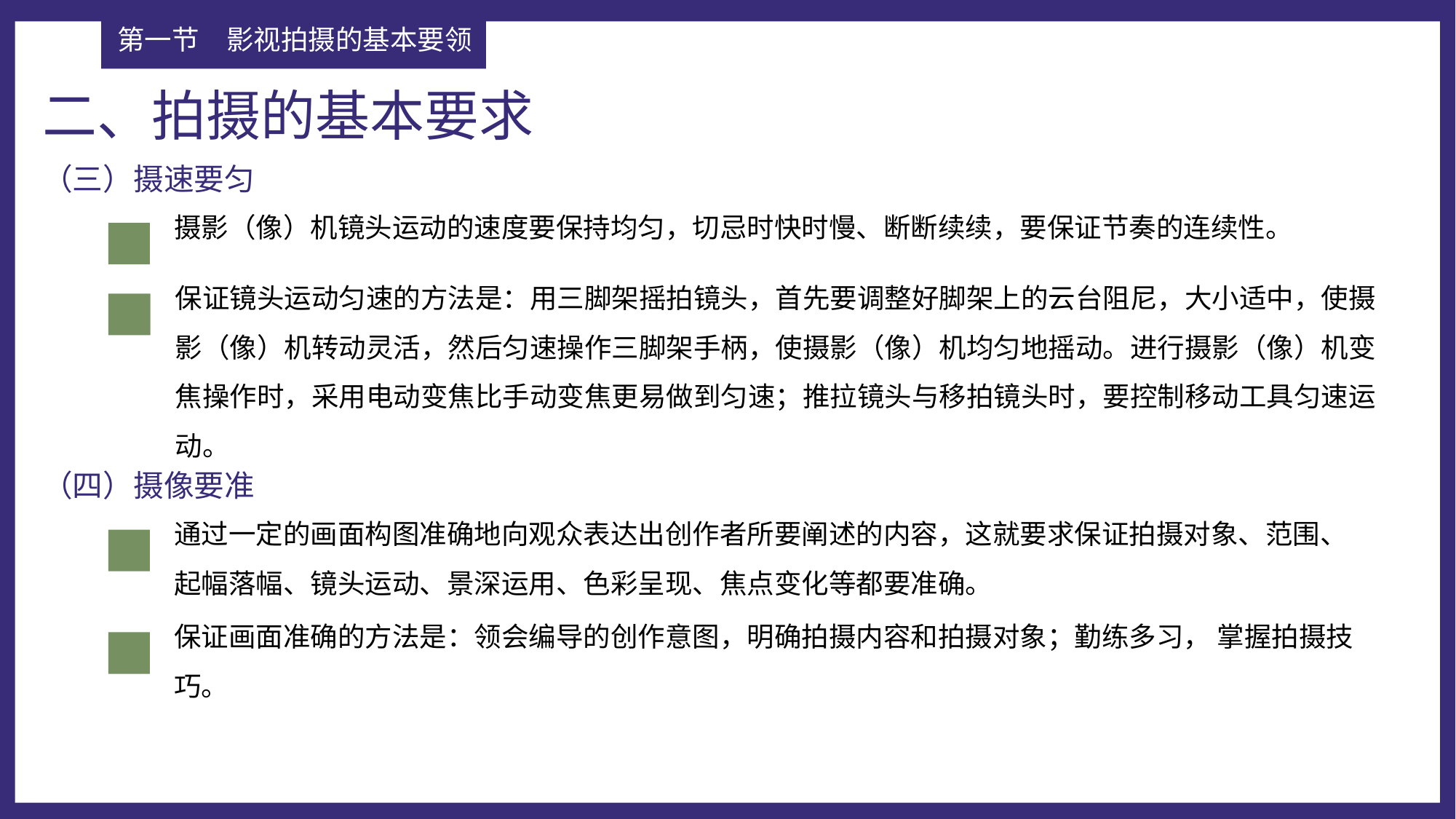

第一节	影视拍摄的基本要领
二、拍摄的基本要求
（三）摄速要匀
摄影（像）机镜头运动的速度要保持均匀，切忌时快时慢、断断续续，要保证节奏的连续性。

保证镜头运动匀速的方法是：用三脚架摇拍镜头，首先要调整好脚架上的云台阻尼，大小适中，使摄影（像）机转动灵活，然后匀速操作三脚架手柄，使摄影（像）机均匀地摇动。进行摄影（像）机变焦操作时，采用电动变焦比手动变焦更易做到匀速；推拉镜头与移拍镜头时，要控制移动工具匀速运动。

（四）摄像要准
通过一定的画面构图准确地向观众表达出创作者所要阐述的内容，这就要求保证拍摄对象、范围、起幅落幅、镜头运动、景深运用、色彩呈现、焦点变化等都要准确。

保证画面准确的方法是：领会编导的创作意图，明确拍摄内容和拍摄对象；勤练多习， 掌握拍摄技巧。